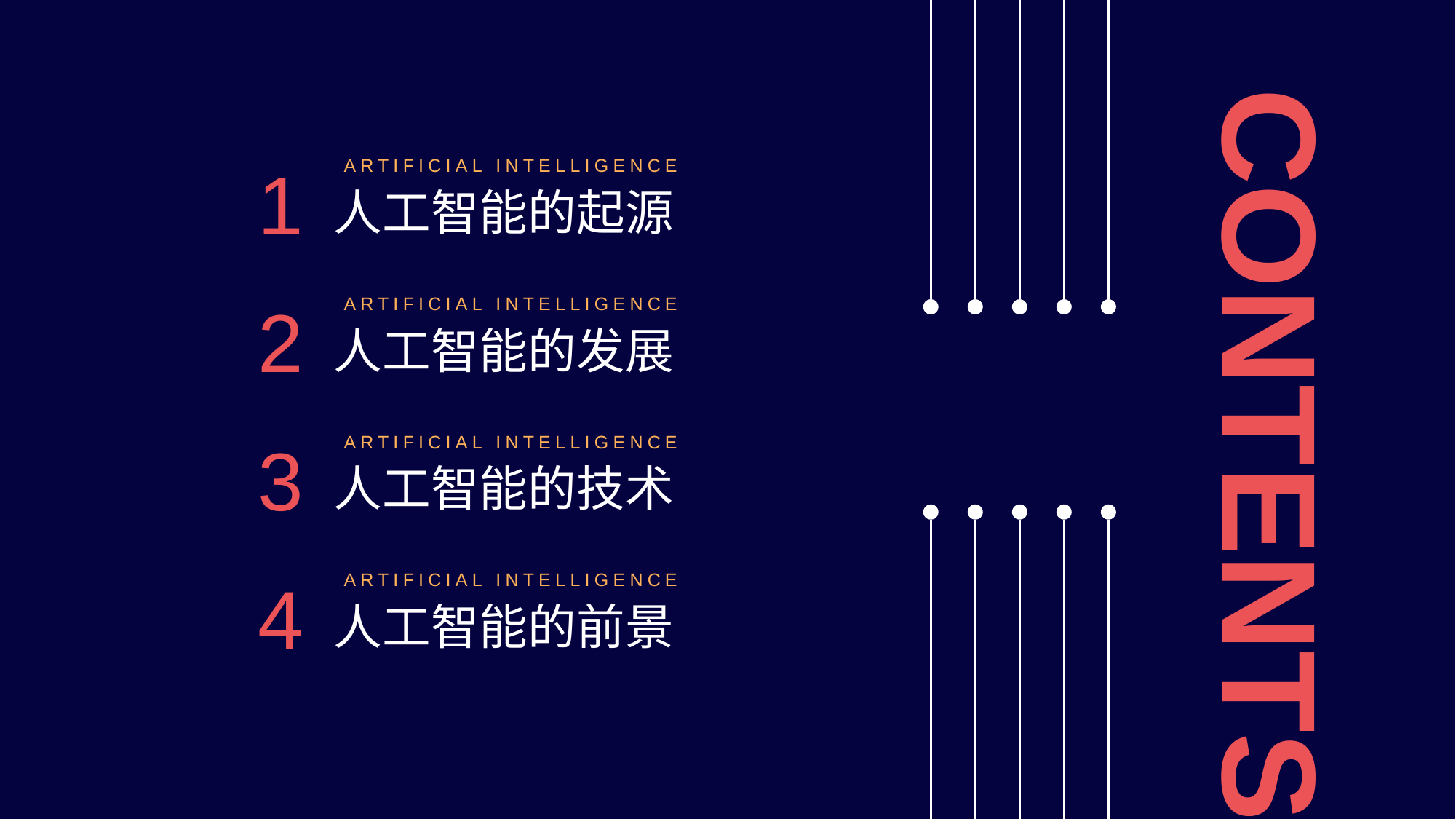

CONTENTS
1
ARTIFICIAL INTELLIGENCE
人工智能的起源
2
ARTIFICIAL INTELLIGENCE
人工智能的发展
3
ARTIFICIAL INTELLIGENCE
人工智能的技术

4
ARTIFICIAL INTELLIGENCE
人工智能的前景